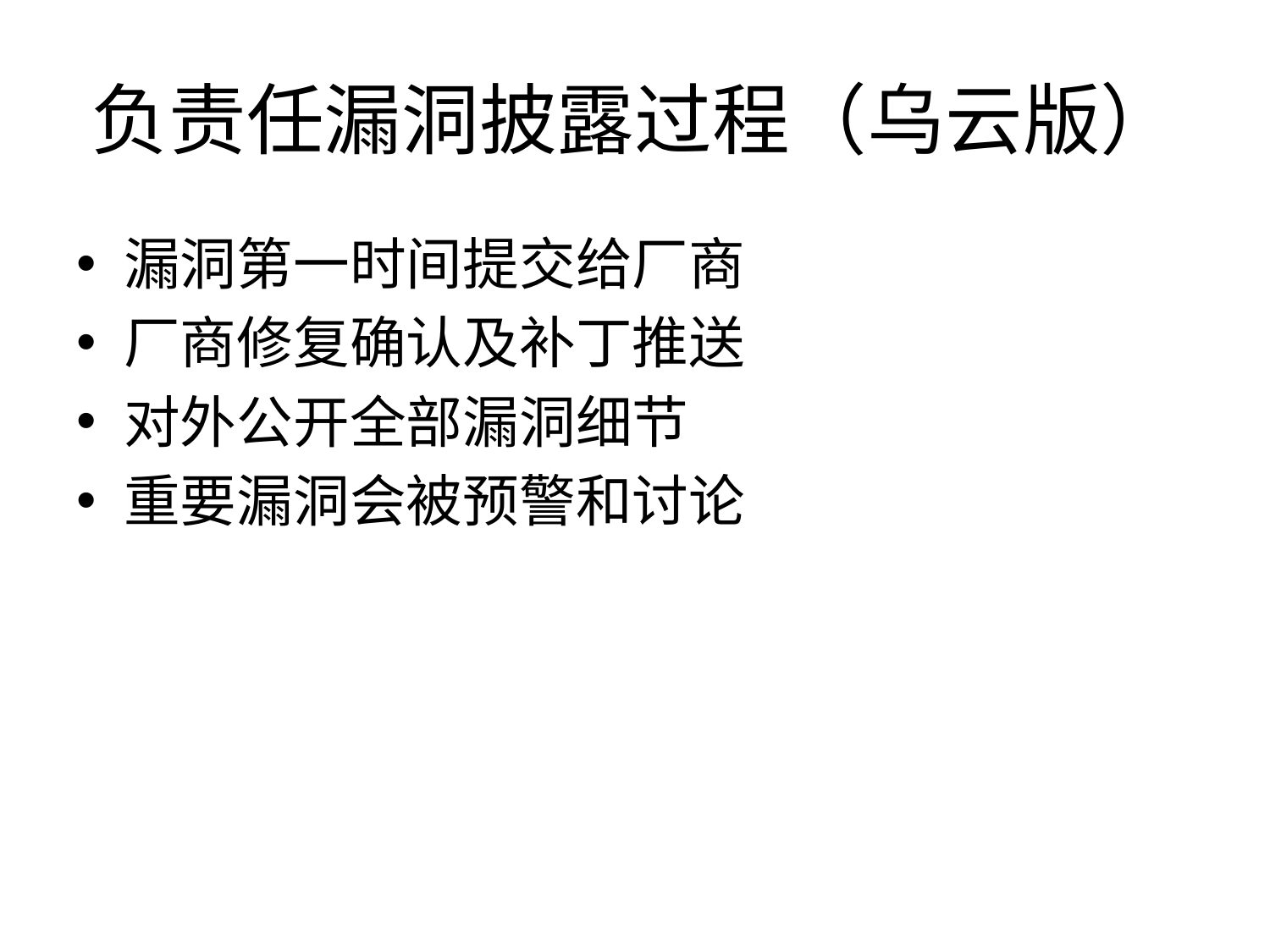

# 负责任漏洞披露过程（乌云版）
漏洞第一时间提交给厂商
厂商修复确认及补丁推送
对外公开全部漏洞细节
重要漏洞会被预警和讨论